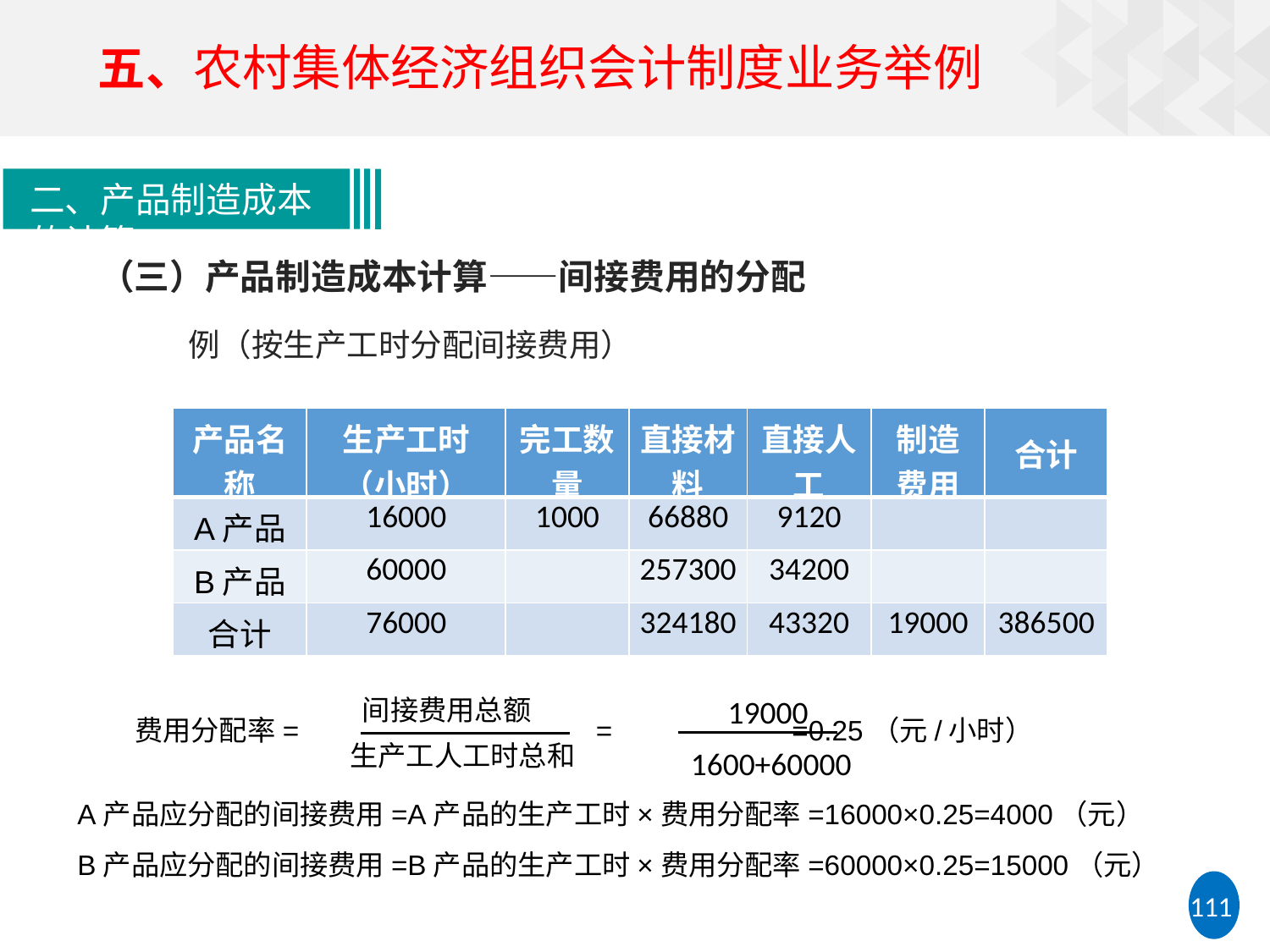

五、农村集体经济组织会计制度业务举例

二、产品制造成本的计算
（三）产品制造成本计算——间接费用的分配
例（按生产工时分配间接费用）

| 产品名称 | 生产工时（小时） | 完工数量 | 直接材料 | 直接人工 | 制造费用 | 合计 |
| --- | --- | --- | --- | --- | --- | --- |
| A产品 | 16000 | 1000 | 66880 | 9120 |  |  |
| B产品 | 60000 |  | 257300 | 34200 |  |  |
| 合计 | 76000 |  | 324180 | 43320 | 19000 | 386500 |
间接费用总额
生产工人工时总和
19000
1600+60000
        费用分配率=                                      =                       =0.25（元/小时）

A产品应分配的间接费用=A产品的生产工时×费用分配率=16000×0.25=4000（元）
B产品应分配的间接费用=B产品的生产工时×费用分配率=60000×0.25=15000（元）